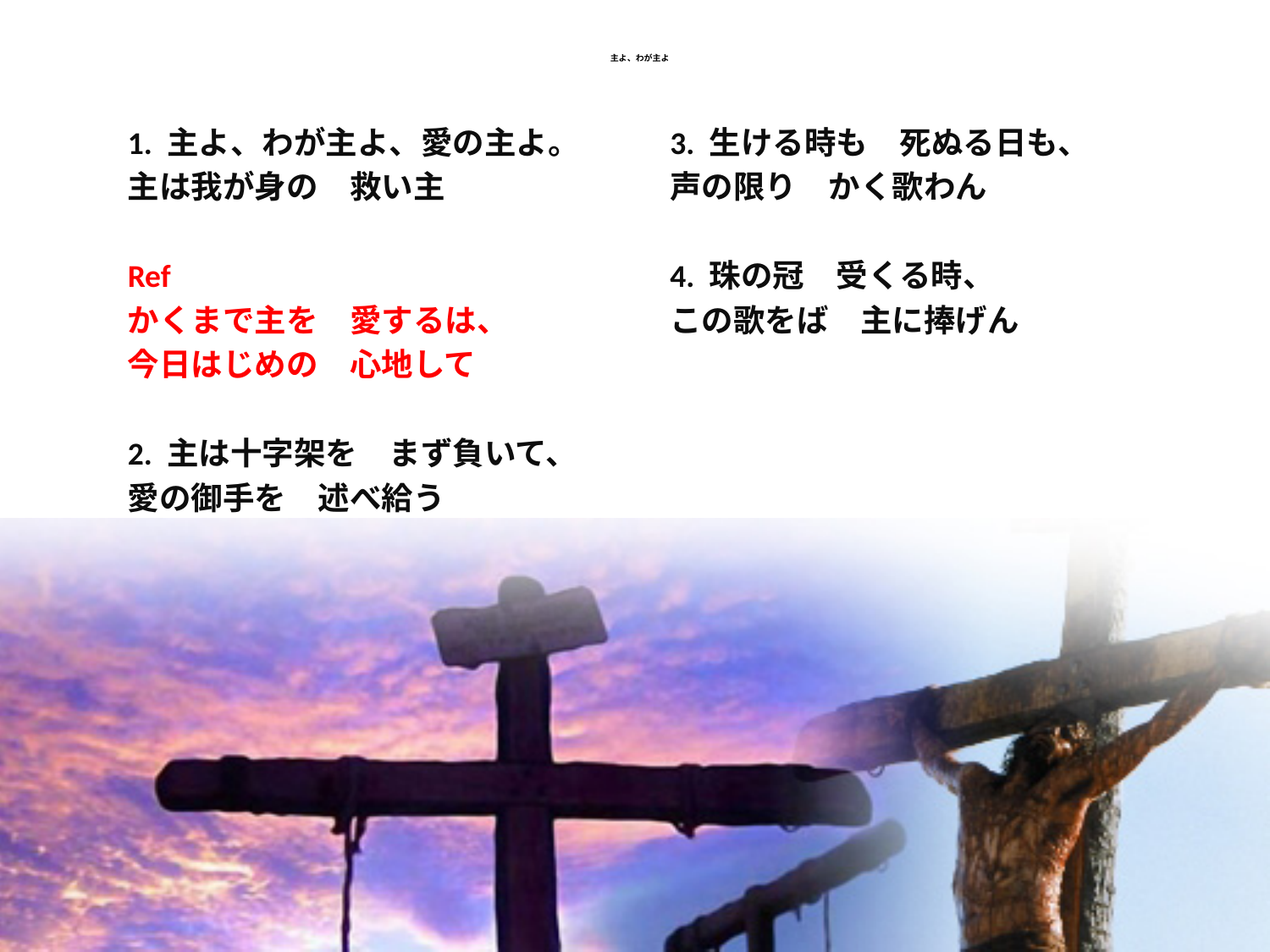

# 主よ、わが主よ
1. 主よ、わが主よ、愛の主よ。
主は我が身の　救い主

Ref
かくまで主を　愛するは、
今日はじめの　心地して

2. 主は十字架を　まず負いて、
愛の御手を　述べ給う
3. 生ける時も　死ぬる日も、
声の限り　かく歌わん

4. 珠の冠　受くる時、
この歌をば　主に捧げん